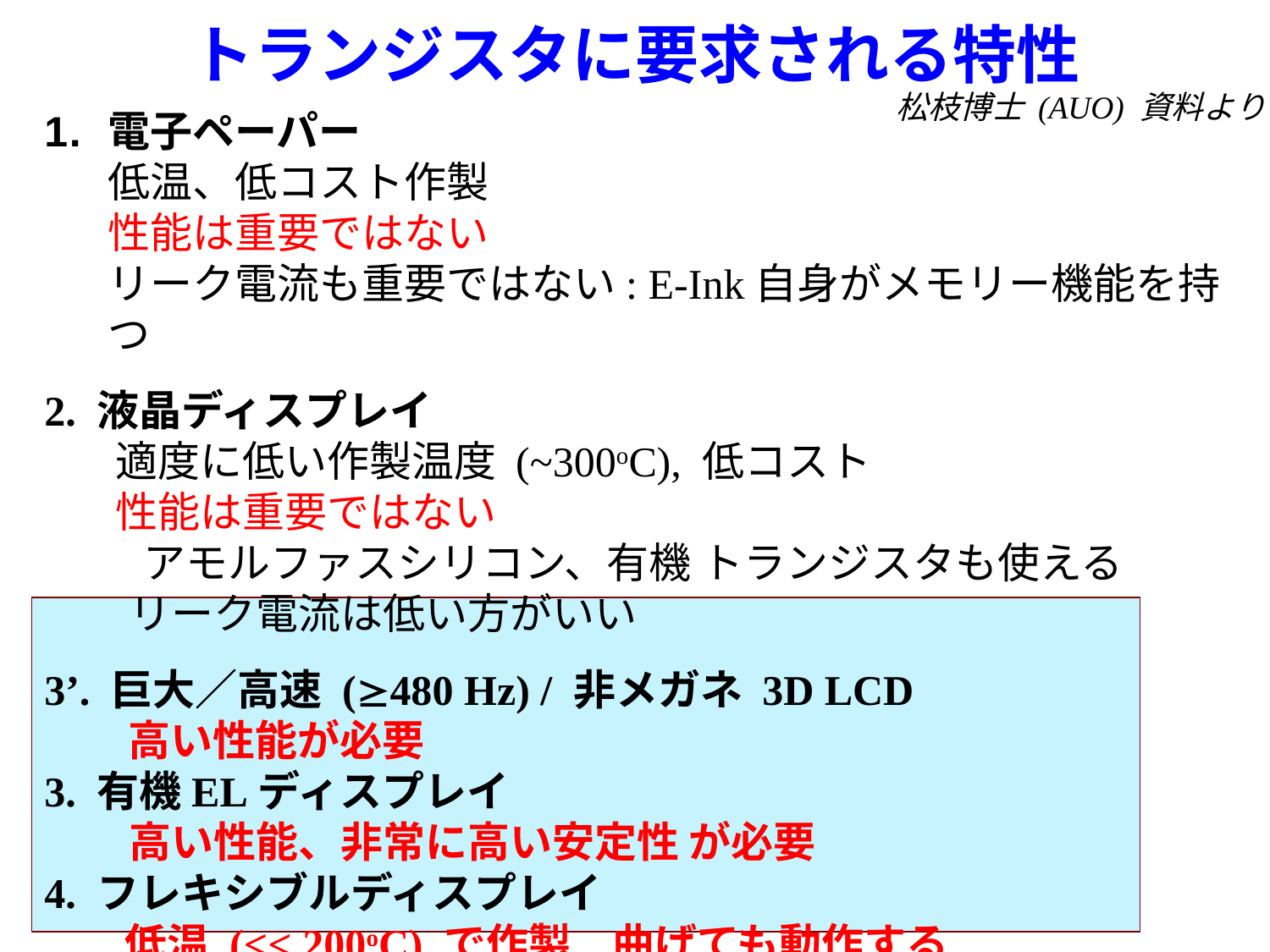

トランジスタに要求される特性
松枝博士 (AUO) 資料より
電子ペーパー
低温、低コスト作製
性能は重要ではない
リーク電流も重要ではない: E-Ink自身がメモリー機能を持つ
2. 液晶ディスプレイ
   　適度に低い作製温度 (~300oC), 低コスト
   　性能は重要ではない
      　アモルファスシリコン、有機 トランジスタも使える
　　リーク電流は低い方がいい
3’. 巨大／高速 (≥480 Hz) / 非メガネ 3D LCD
   　高い性能が必要
3. 有機ELディスプレイ
　　高い性能、非常に高い安定性 が必要
4. フレキシブルディスプレイ
   　低温 (<< 200oC) で作製, 曲げても動作する